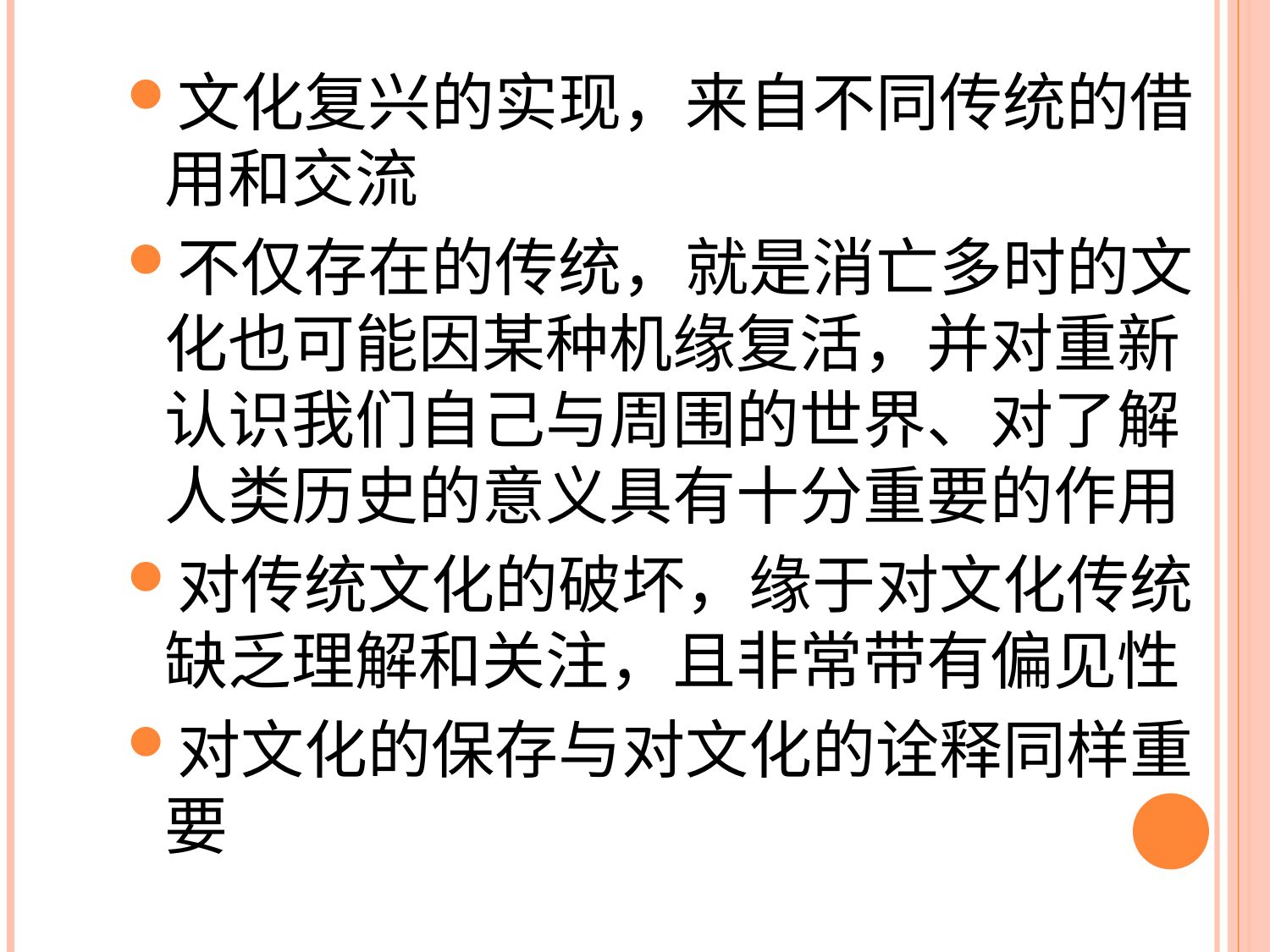

文化复兴的实现，来自不同传统的借用和交流
不仅存在的传统，就是消亡多时的文化也可能因某种机缘复活，并对重新认识我们自己与周围的世界、对了解人类历史的意义具有十分重要的作用
对传统文化的破坏，缘于对文化传统缺乏理解和关注，且非常带有偏见性
对文化的保存与对文化的诠释同样重要